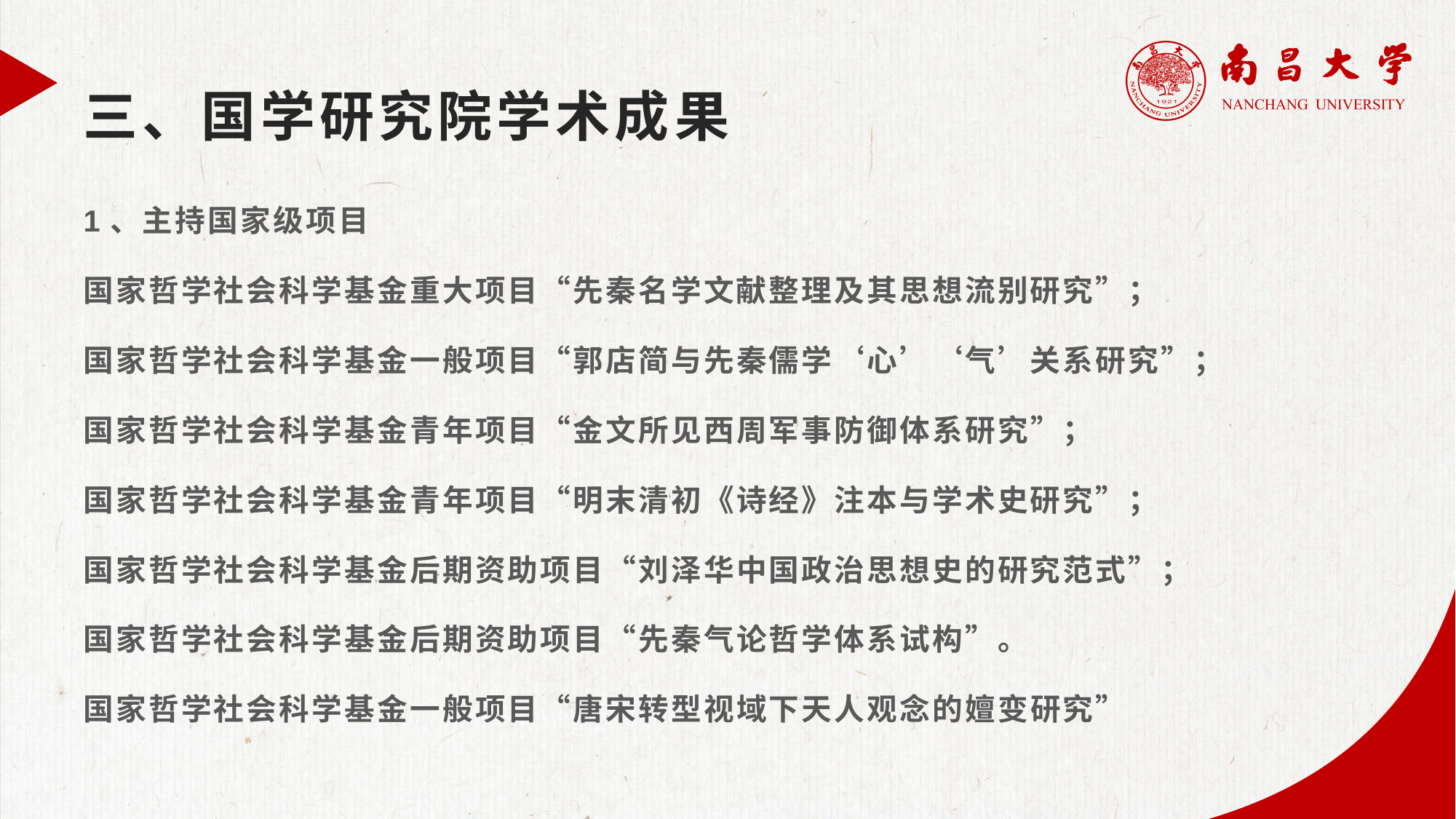

# 三、国学研究院学术成果
1、主持国家级项目
国家哲学社会科学基金重大项目“先秦名学文献整理及其思想流别研究”；
国家哲学社会科学基金一般项目“郭店简与先秦儒学‘心’‘气’关系研究”；
国家哲学社会科学基金青年项目“金文所见西周军事防御体系研究”；
国家哲学社会科学基金青年项目“明末清初《诗经》注本与学术史研究”；
国家哲学社会科学基金后期资助项目“刘泽华中国政治思想史的研究范式”；
国家哲学社会科学基金后期资助项目“先秦气论哲学体系试构”。
国家哲学社会科学基金一般项目“唐宋转型视域下天人观念的嬗变研究”